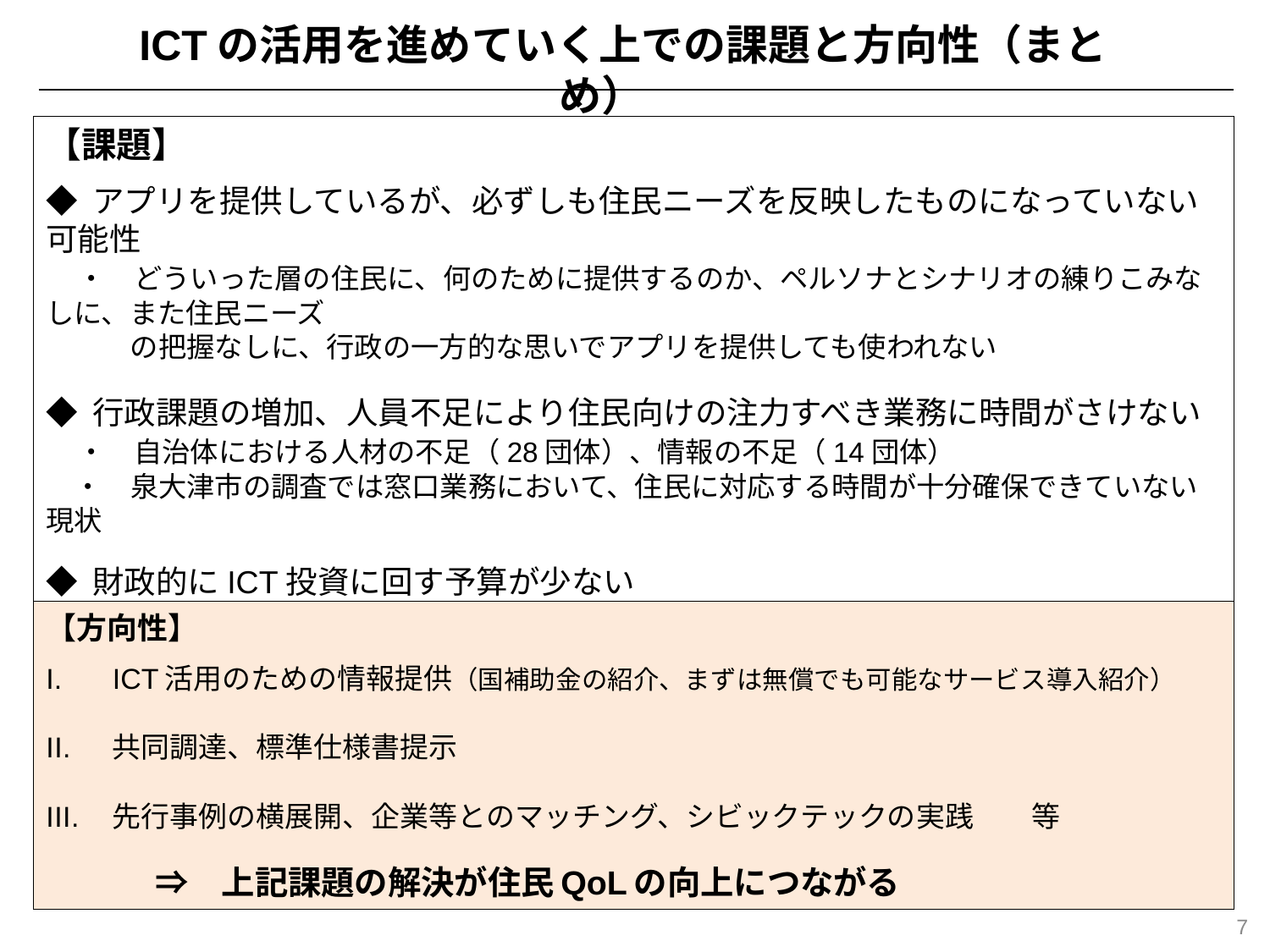

ICTの活用を進めていく上での課題と方向性（まとめ）
【課題】

◆ アプリを提供しているが、必ずしも住民ニーズを反映したものになっていない可能性
　・　どういった層の住民に、何のために提供するのか、ペルソナとシナリオの練りこみなしに、また住民ニーズ
　　　の把握なしに、行政の一方的な思いでアプリを提供しても使われない

◆ 行政課題の増加、人員不足により住民向けの注力すべき業務に時間がさけない
　・　自治体における人材の不足（28団体）、情報の不足（14団体）
　・　泉大津市の調査では窓口業務において、住民に対応する時間が十分確保できていない現状

◆ 財政的にICT投資に回す予算が少ない
　・　予算の不足（31団体）の回答あり
　【参考：大阪府市町村ICTアンケート調査から】
【方向性】

ICT活用のための情報提供（国補助金の紹介、まずは無償でも可能なサービス導入紹介）

共同調達、標準仕様書提示

先行事例の横展開、企業等とのマッチング、シビックテックの実践　　等

　　　　⇒　上記課題の解決が住民QoLの向上につながる
7